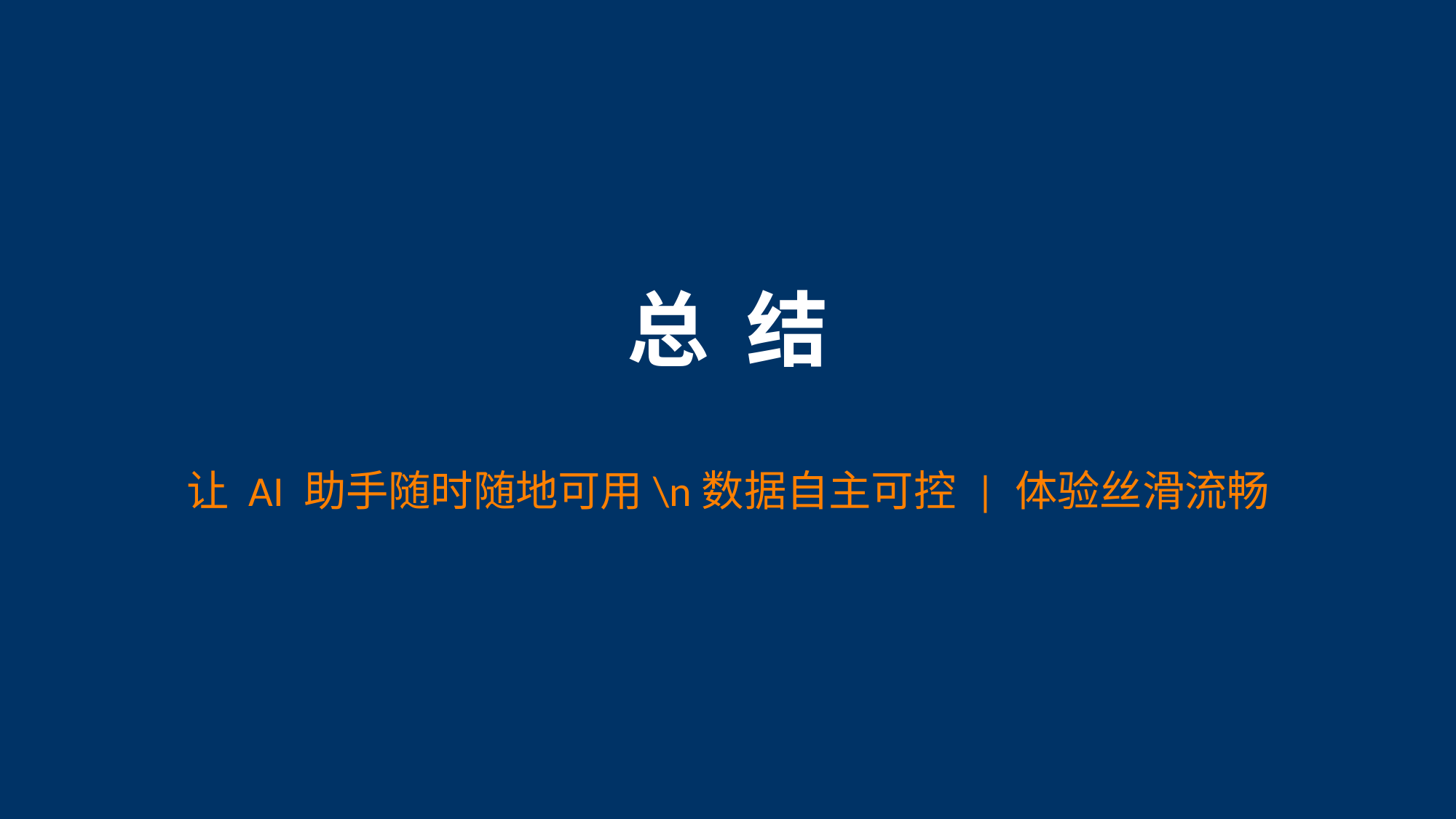

总  结
让 AI 助手随时随地可用\n数据自主可控 | 体验丝滑流畅